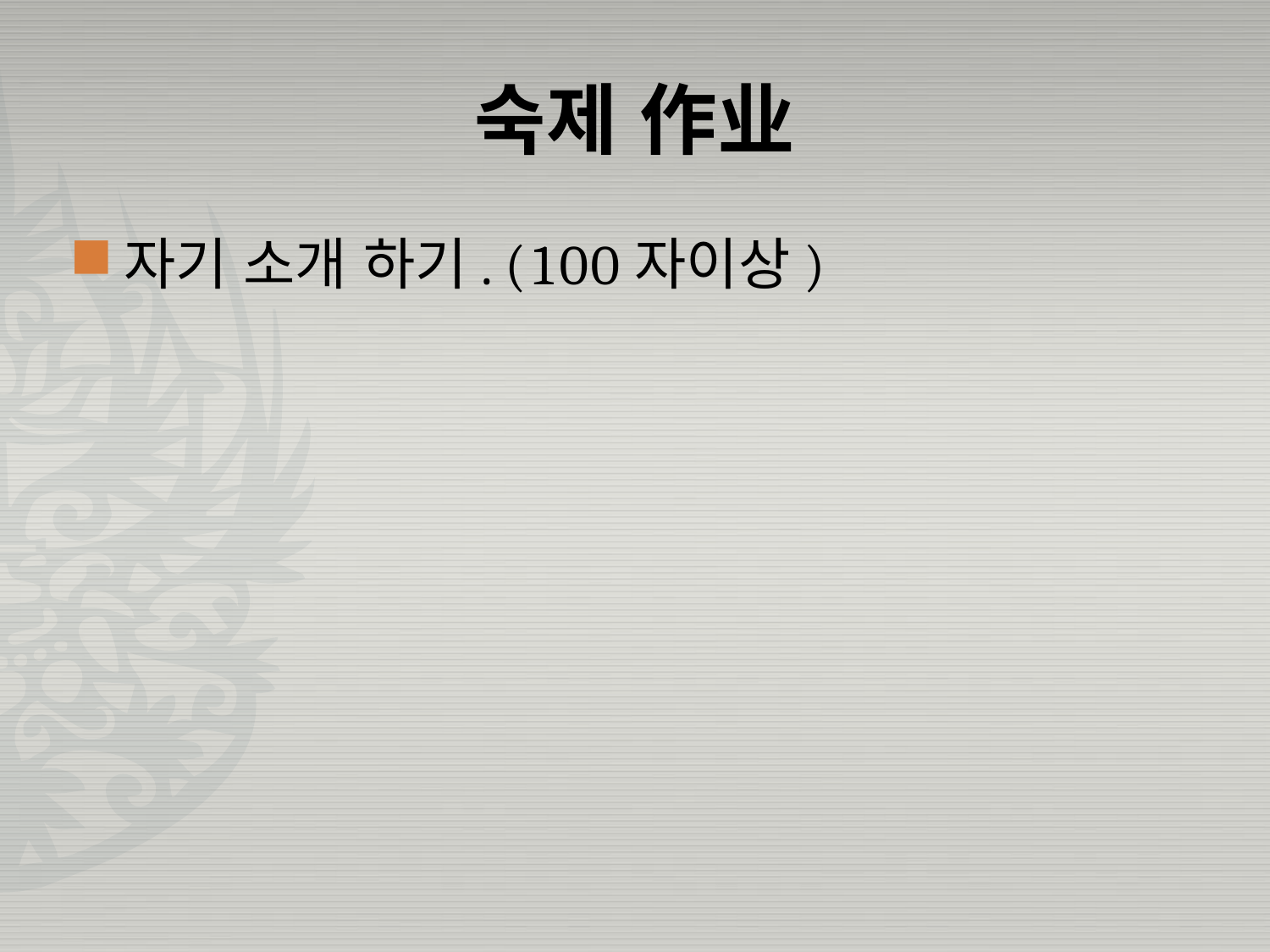

# 숙제 作业
자기 소개 하기. (100자이상)